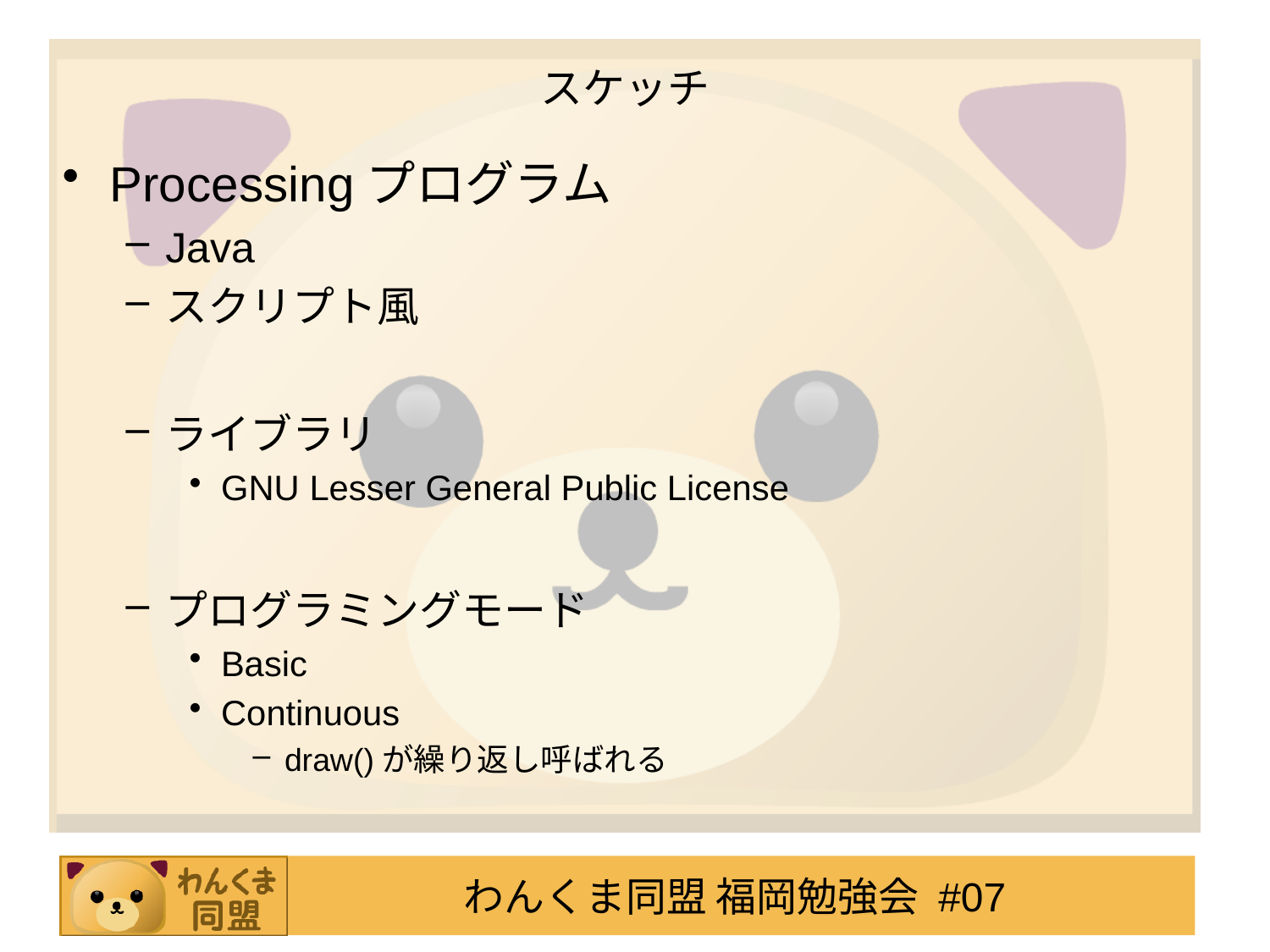

# スケッチ
Processingプログラム
Java
スクリプト風

ライブラリ
GNU Lesser General Public License

プログラミングモード
Basic
Continuous
draw()が繰り返し呼ばれる